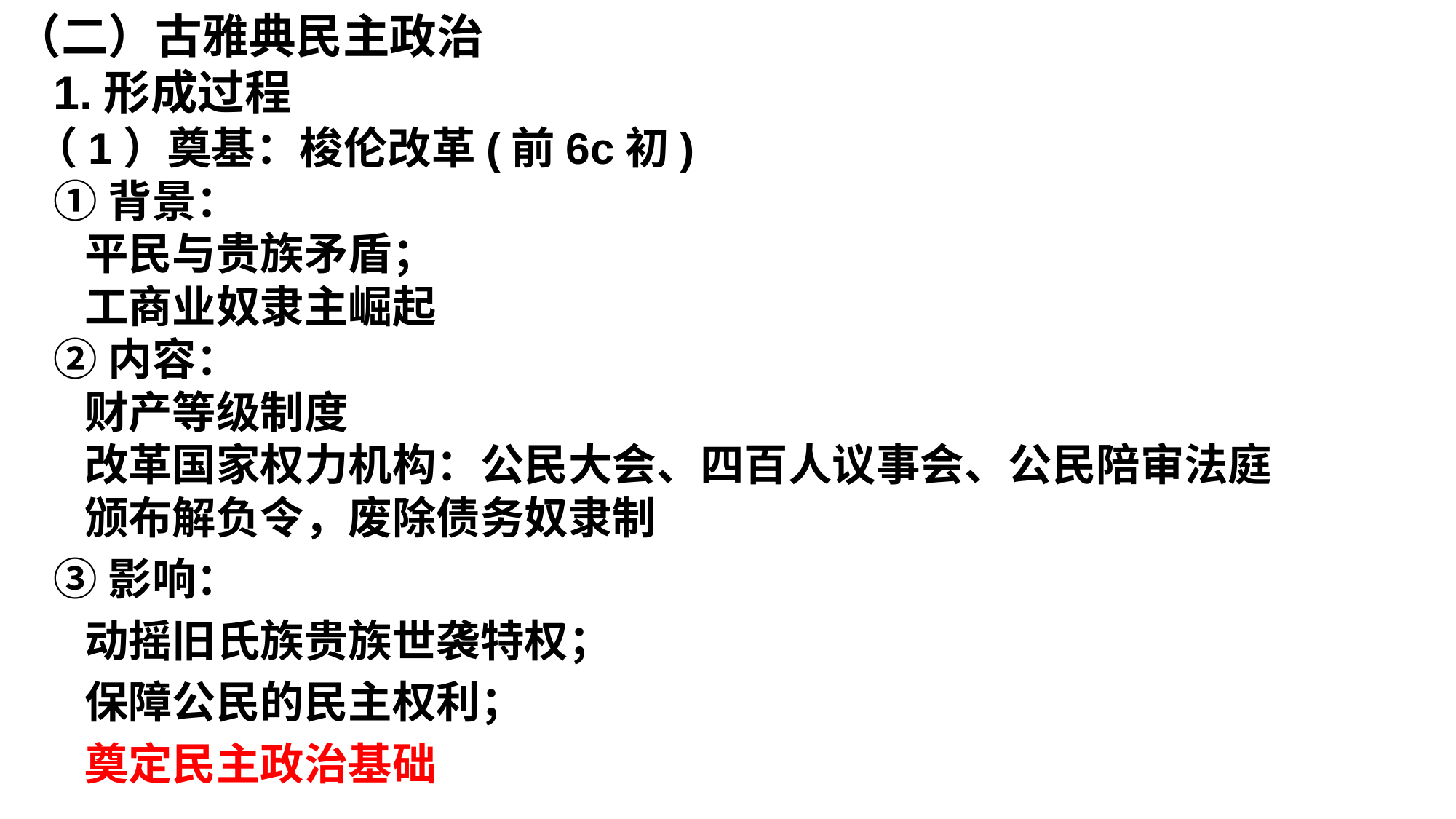

（二）古雅典民主政治
   1.形成过程
（1）奠基：梭伦改革(前6c初)
  ①背景：
    平民与贵族矛盾；
    工商业奴隶主崛起
  ②内容：
    财产等级制度
    改革国家权力机构：公民大会、四百人议事会、公民陪审法庭
    颁布解负令，废除债务奴隶制
  ③影响：
    动摇旧氏族贵族世袭特权；
    保障公民的民主权利；
    奠定民主政治基础